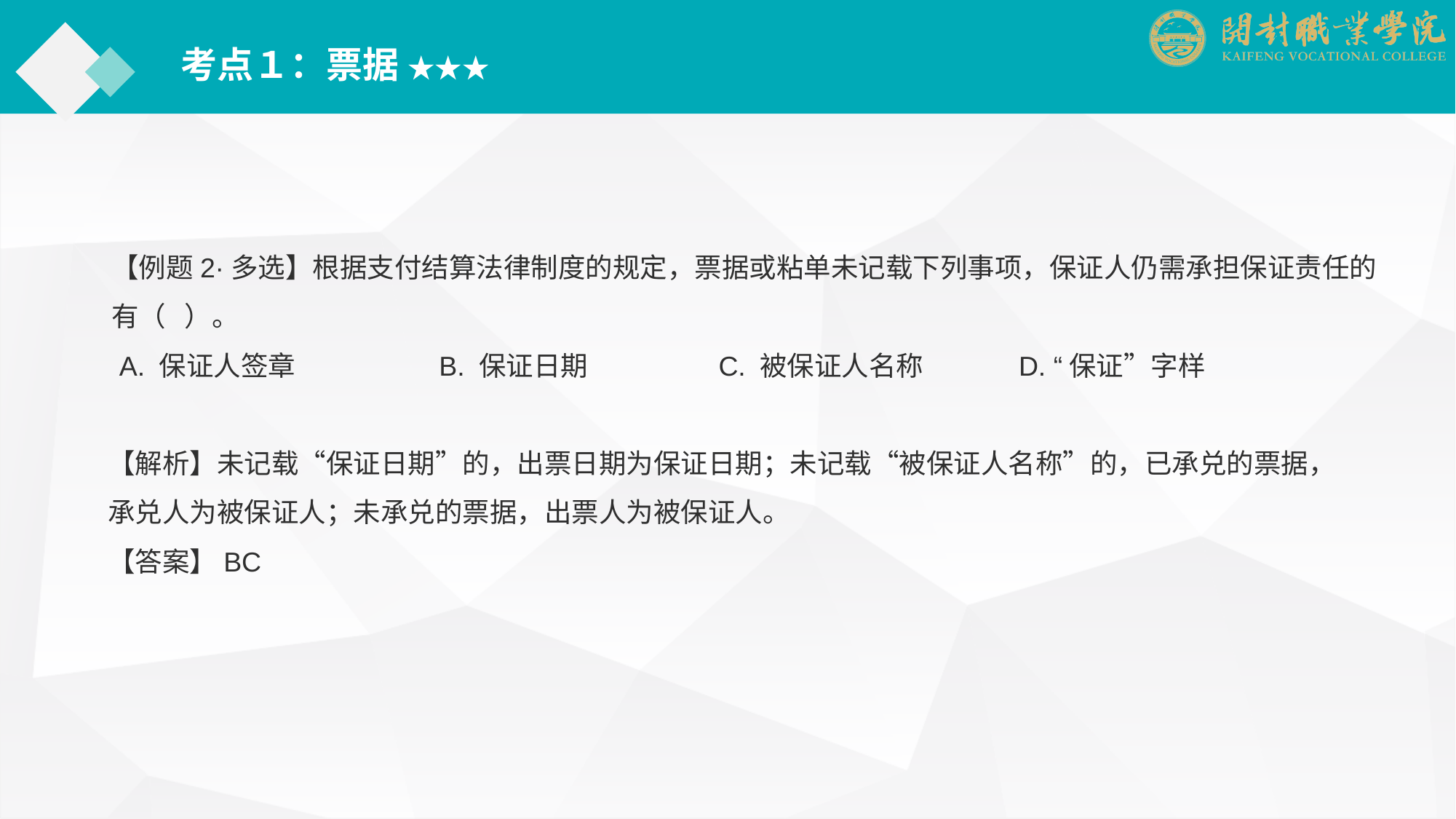

考点１：票据 ★★★
【例题2·多选】根据支付结算法律制度的规定，票据或粘单未记载下列事项，保证人仍需承担保证责任的有（   ）。
 A. 保证人签章		B. 保证日期	　　C. 被保证人名称	　D. “保证”字样
【解析】未记载“保证日期”的，出票日期为保证日期；未记载“被保证人名称”的，已承兑的票据，承兑人为被保证人；未承兑的票据，出票人为被保证人。
【答案】BC